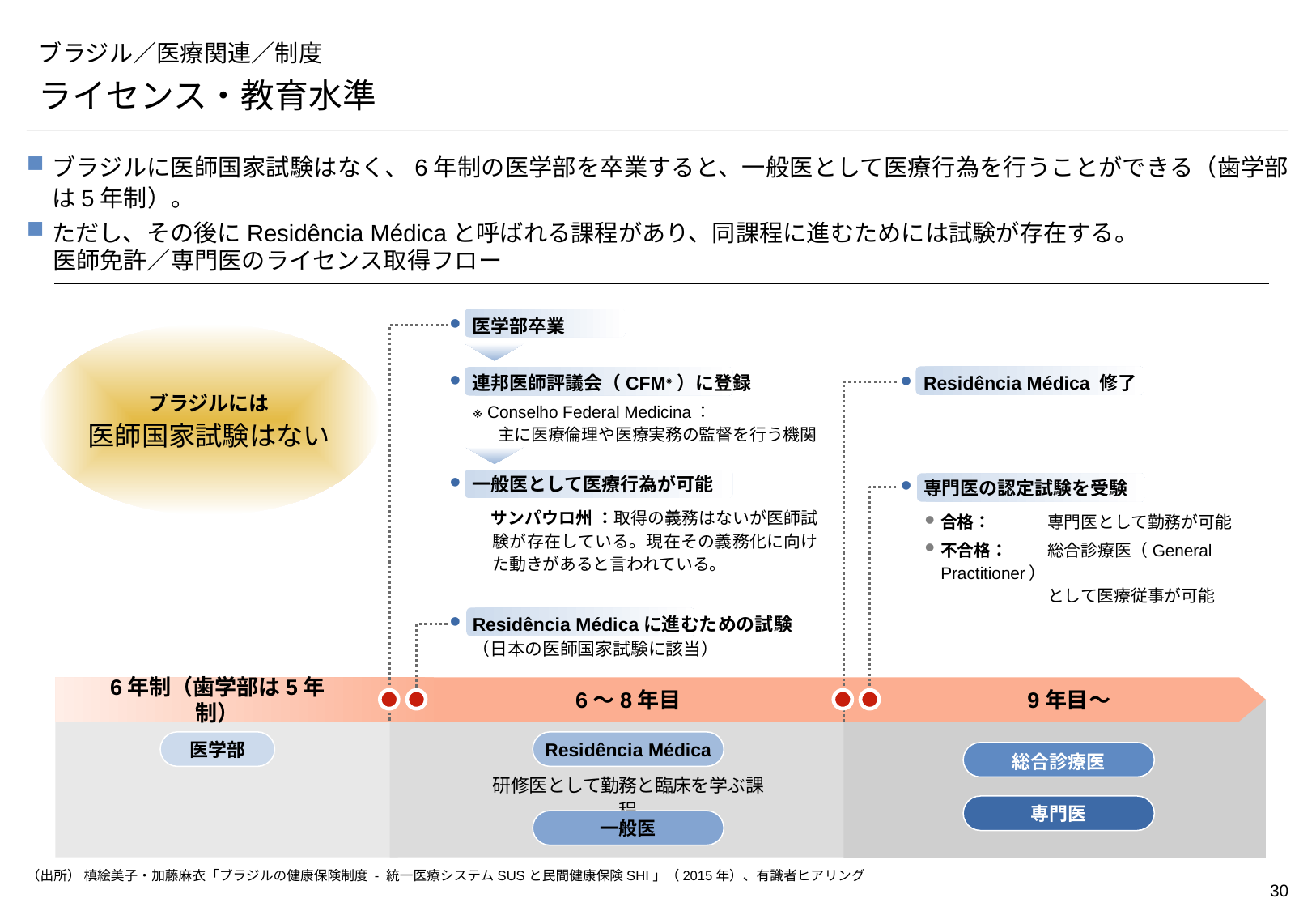

# ブラジル／医療関連／制度
ライセンス・教育水準
ブラジルに医師国家試験はなく、6年制の医学部を卒業すると、一般医として医療行為を行うことができる（歯学部は5年制）。
ただし、その後にResidência Médicaと呼ばれる課程があり、同課程に進むためには試験が存在する。
医師免許／専門医のライセンス取得フロー
医学部卒業

連邦医師評議会（CFM※）に登録
※ Conselho Federal Medicina：
主に医療倫理や医療実務の監督を行う機関

一般医として医療行為が可能
サンパウロ州 ：取得の義務はないが医師試験が存在している。現在その義務化に向けた動きがあると言われている。

ブラジルには
医師国家試験はない

Residência Médica 修了

専門医の認定試験を受験
合格：	専門医として勤務が可能
不合格：	総合診療医（General Practitioner）
	として医療従事が可能

Residência Médicaに進むための試験
（日本の医師国家試験に該当）

6年制（歯学部は5年制）
6～8年目
9年目～

医学部
Residência Médica
総合診療医
研修医として勤務と臨床を学ぶ課程
専門医
一般医
（出所） 槙絵美子・加藤麻衣「ブラジルの健康保険制度 - 統一医療システムSUSと民間健康保険SHI」（2015年）、有識者ヒアリング